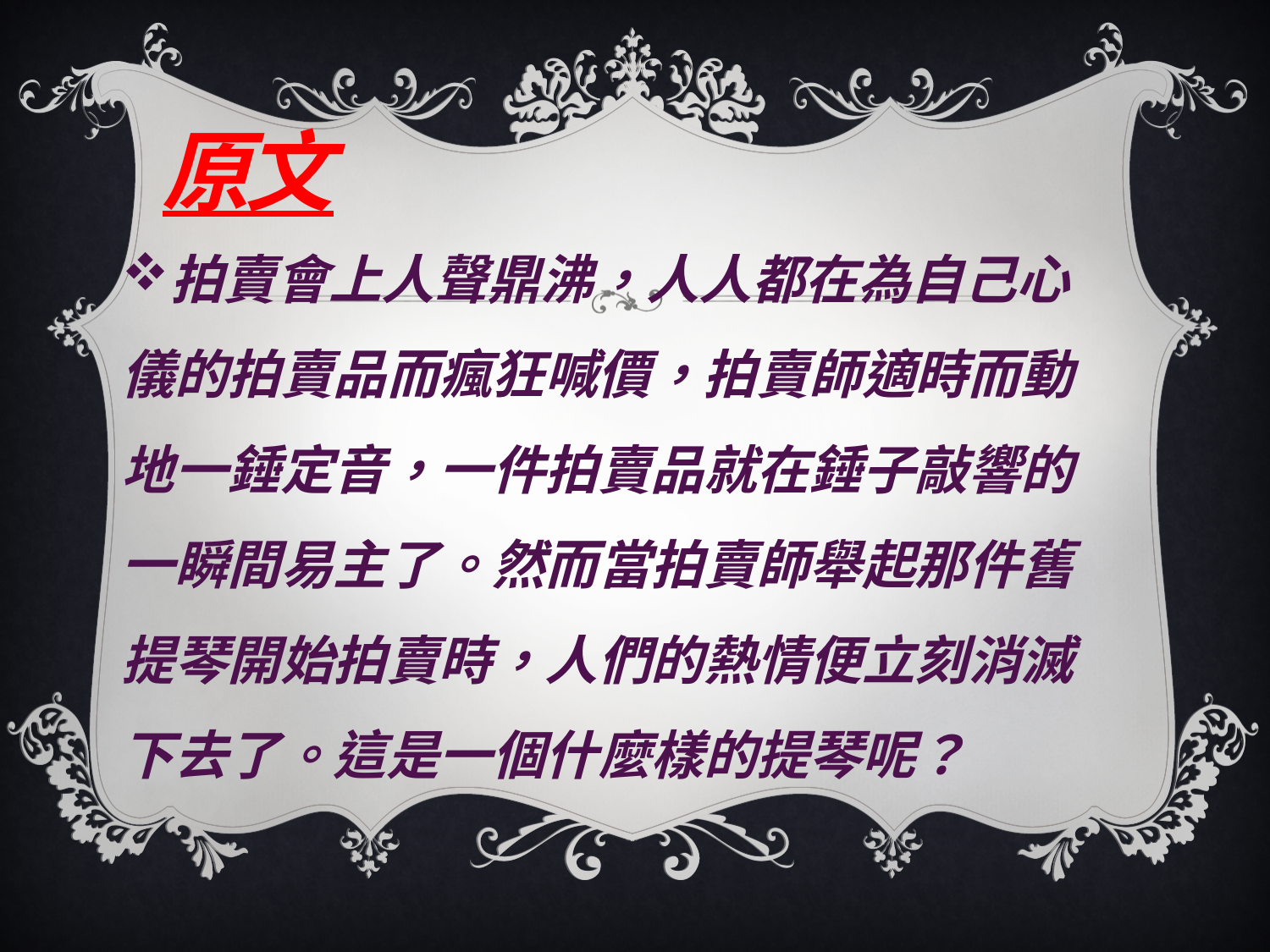

# 原文
拍賣會上人聲鼎沸，人人都在為自己心儀的拍賣品而瘋狂喊價，拍賣師適時而動地一錘定音，一件拍賣品就在錘子敲響的一瞬間易主了。然而當拍賣師舉起那件舊提琴開始拍賣時，人們的熱情便立刻消滅下去了。這是一個什麼樣的提琴呢？